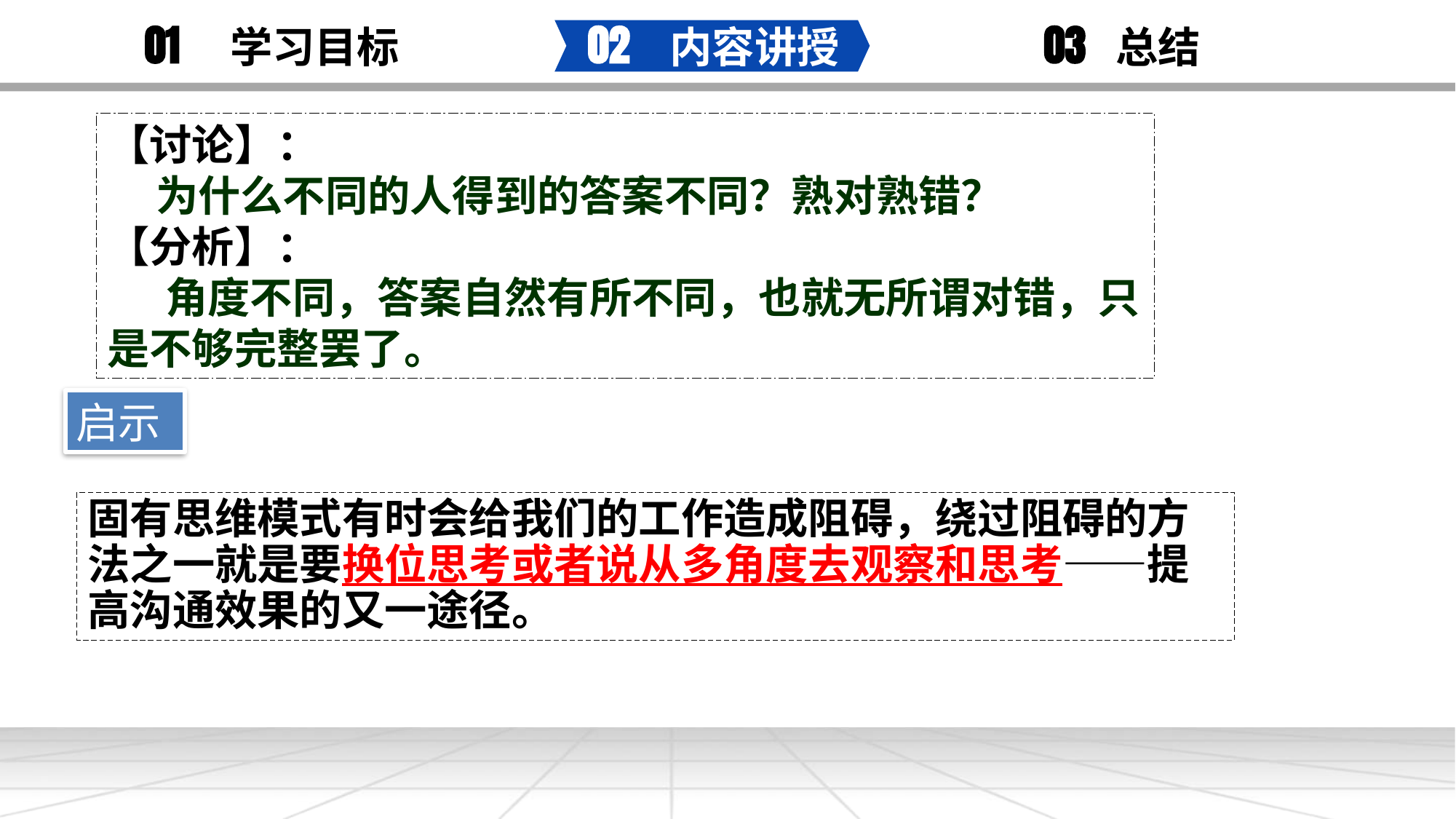

02   内容讲授
03  总结
01    学习目标

【讨论】：
    为什么不同的人得到的答案不同？熟对熟错？
【分析】：
     角度不同，答案自然有所不同，也就无所谓对错，只是不够完整罢了。
启示
固有思维模式有时会给我们的工作造成阻碍，绕过阻碍的方法之一就是要换位思考或者说从多角度去观察和思考——提高沟通效果的又一途径。